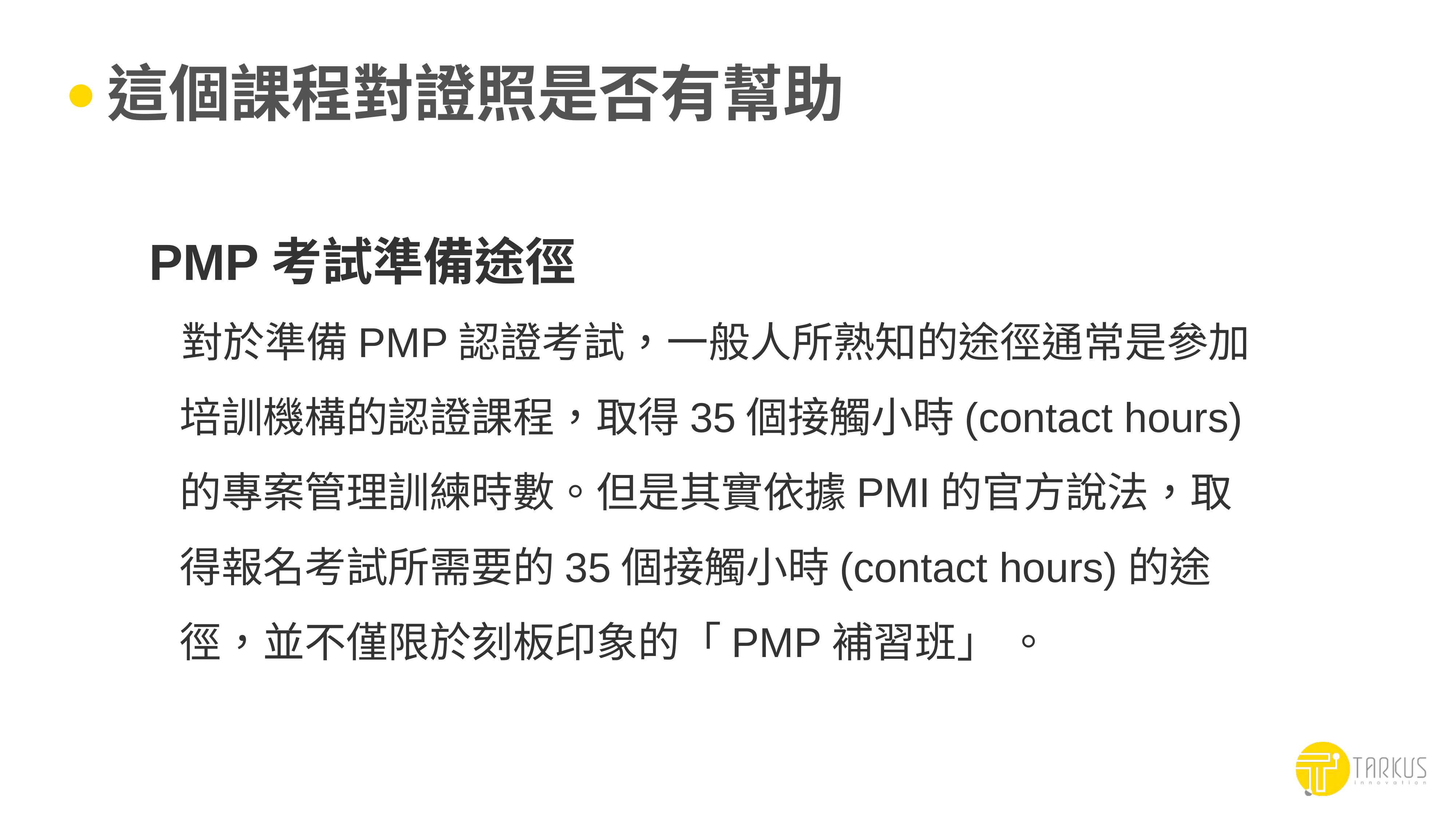

# 這個課程對證照是否有幫助
PMP考試準備途徑
對於準備PMP認證考試，一般人所熟知的途徑通常是參加培訓機構的認證課程，取得35個接觸小時(contact hours)的專案管理訓練時數。但是其實依據PMI的官方說法，取得報名考試所需要的35個接觸小時(contact hours)的途徑，並不僅限於刻板印象的「PMP補習班」 。